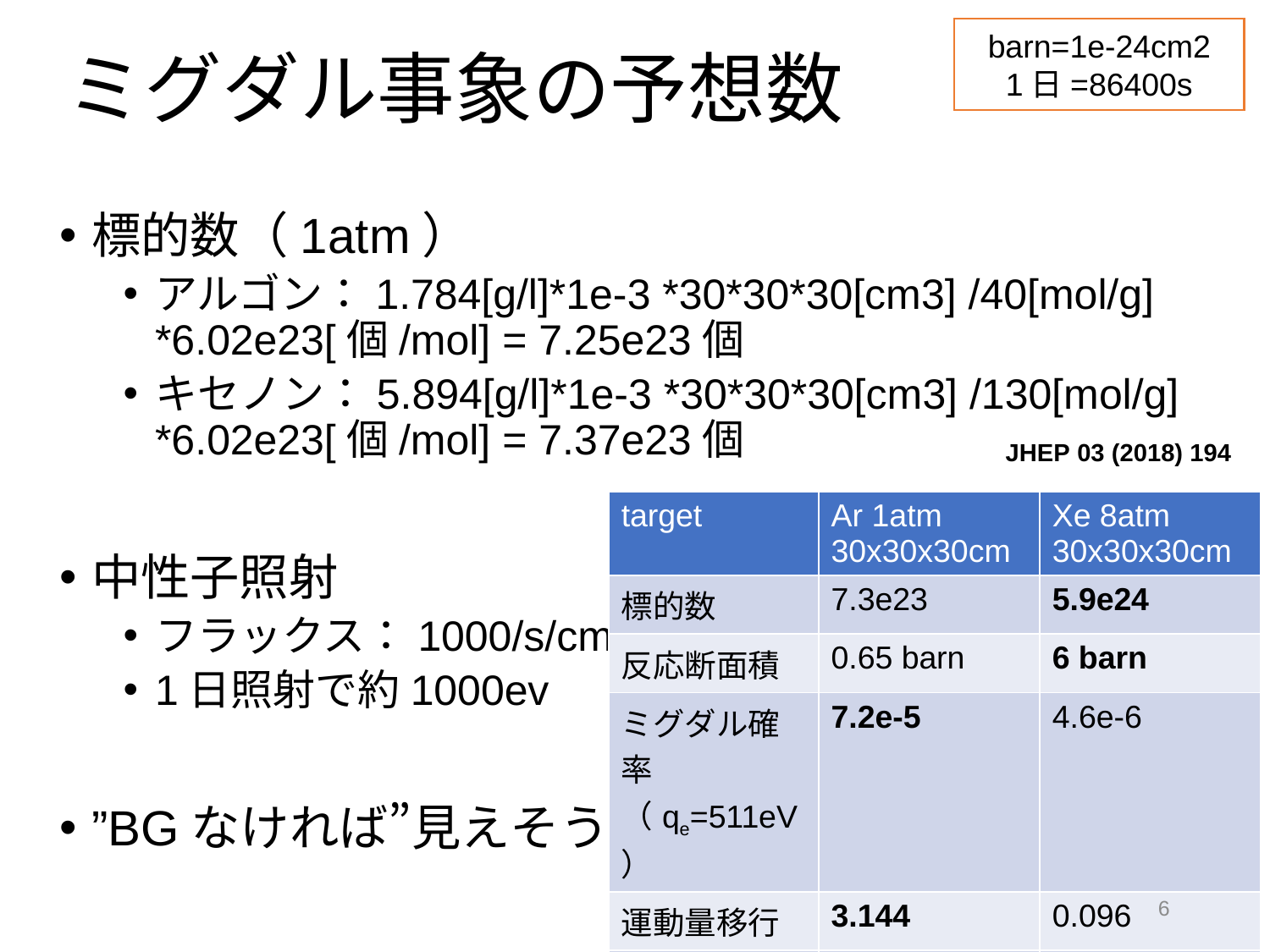

# ミグダル事象の予想数
barn=1e-24cm2
1日=86400s
標的数（1atm）
アルゴン：1.784[g/l]*1e-3 *30*30*30[cm3] /40[mol/g] *6.02e23[個/mol] = 7.25e23個
キセノン：5.894[g/l]*1e-3 *30*30*30[cm3] /130[mol/g] *6.02e23[個/mol] = 7.37e23個

中性子照射
フラックス：1000/s/cm2
1日照射で約1000ev

”BGなければ”見えそう

JHEP 03 (2018) 194
| target | Ar 1atm 30x30x30cm | Xe 8atm 30x30x30cm |
| --- | --- | --- |
| 標的数 | 7.3e23 | 5.9e24 |
| 反応断面積 | 0.65 barn | 6 barn |
| ミグダル確率 （qe=511eV） | 7.2e-5 | 4.6e-6 |
| 運動量移行 | 3.144 | 0.096 |
| 蛍光収率 | 0.13 | 0.9 |
| イベント数/日 | 1223 | 1216 |
6